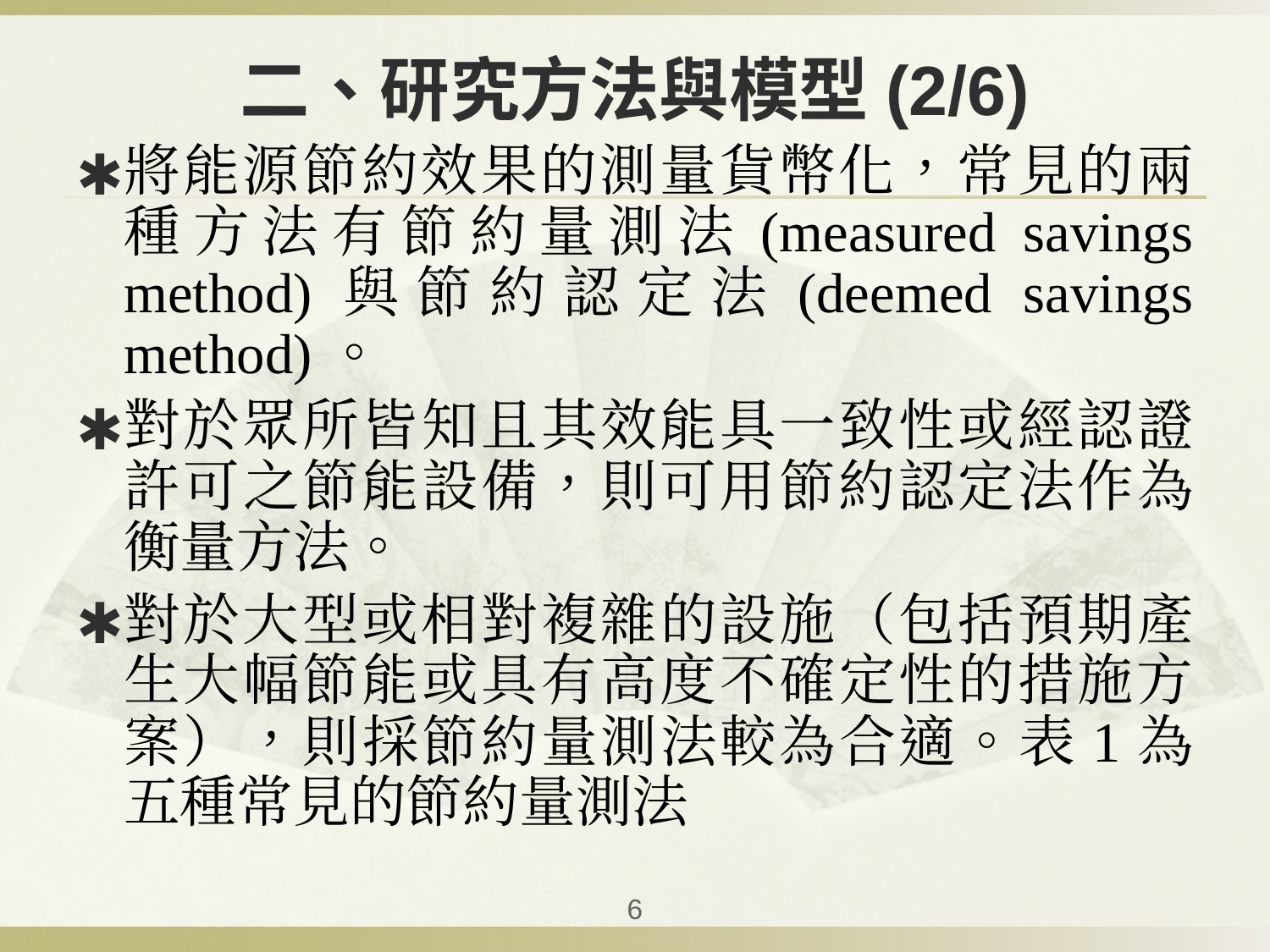

# 二、研究方法與模型(2/6)
將能源節約效果的測量貨幣化，常見的兩種方法有節約量測法(measured savings method)與節約認定法(deemed savings method)。
對於眾所皆知且其效能具一致性或經認證許可之節能設備，則可用節約認定法作為衡量方法。
對於大型或相對複雜的設施（包括預期產生大幅節能或具有高度不確定性的措施方案），則採節約量測法較為合適。表1為五種常見的節約量測法
6